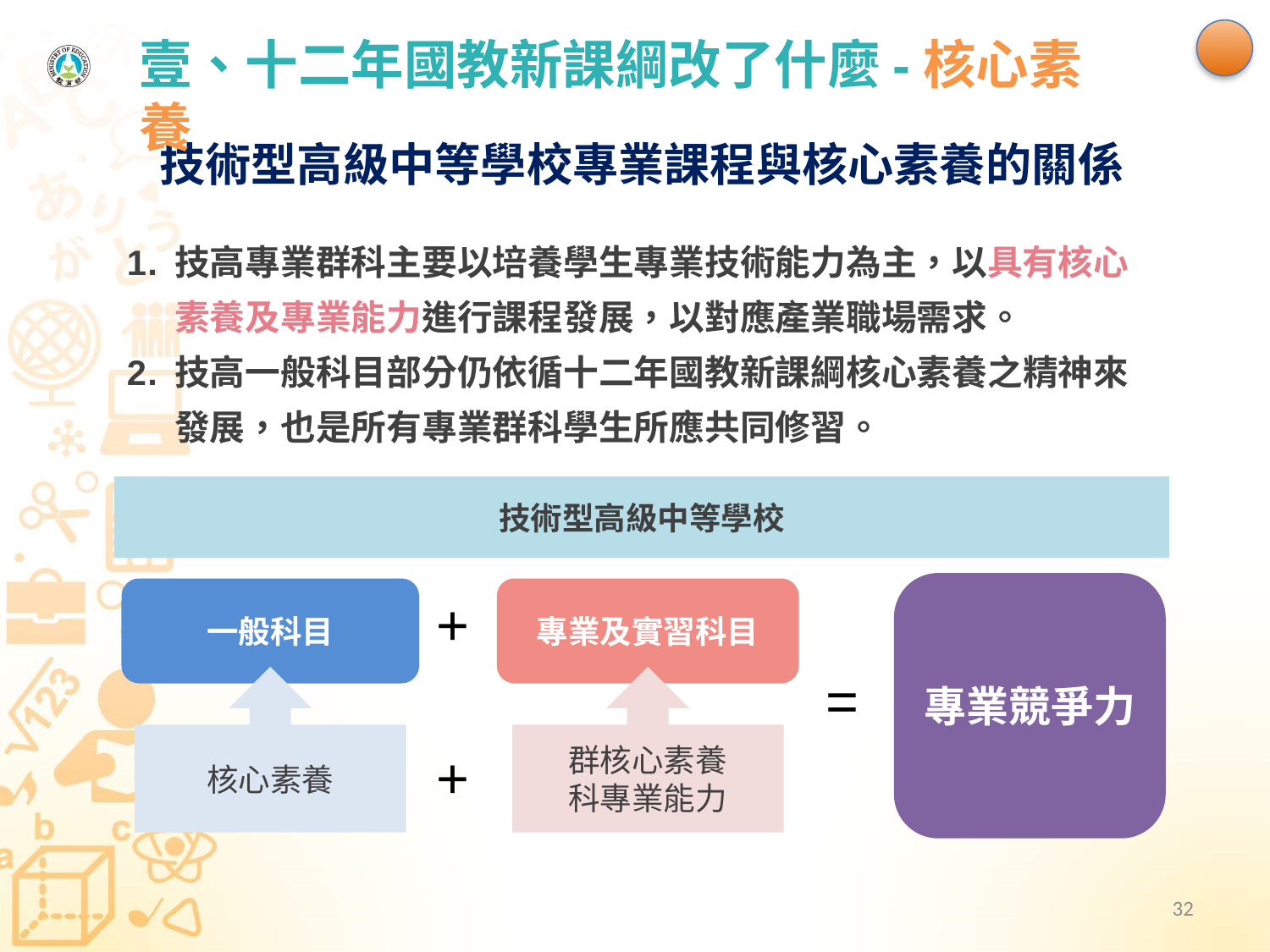

# 壹、十二年國教新課綱改了什麼-核心素養
技術型高級中等學校專業課程與核心素養的關係

技高專業群科主要以培養學生專業技術能力為主，以具有核心素養及專業能力進行課程發展，以對應產業職場需求。
技高一般科目部分仍依循十二年國教新課綱核心素養之精神來發展，也是所有專業群科學生所應共同修習。
技術型高級中等學校
專業競爭力
一般科目
專業及實習科目
+
=
核心素養
群核心素養
科專業能力
+
32